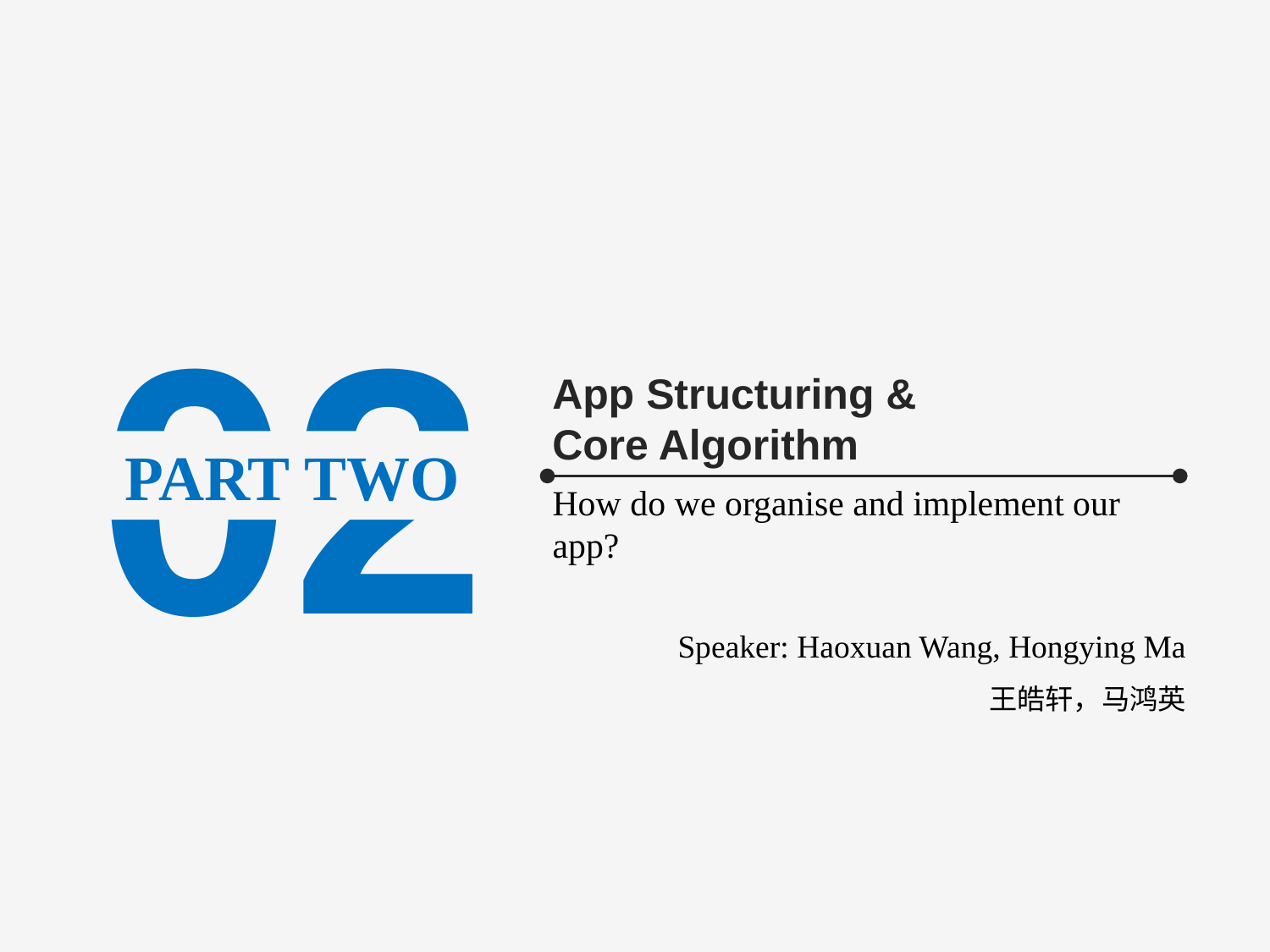

02
App Structuring &
Core Algorithm
PART TWO

How do we organise and implement our app?

Speaker: Haoxuan Wang, Hongying Ma
王皓轩，马鸿英